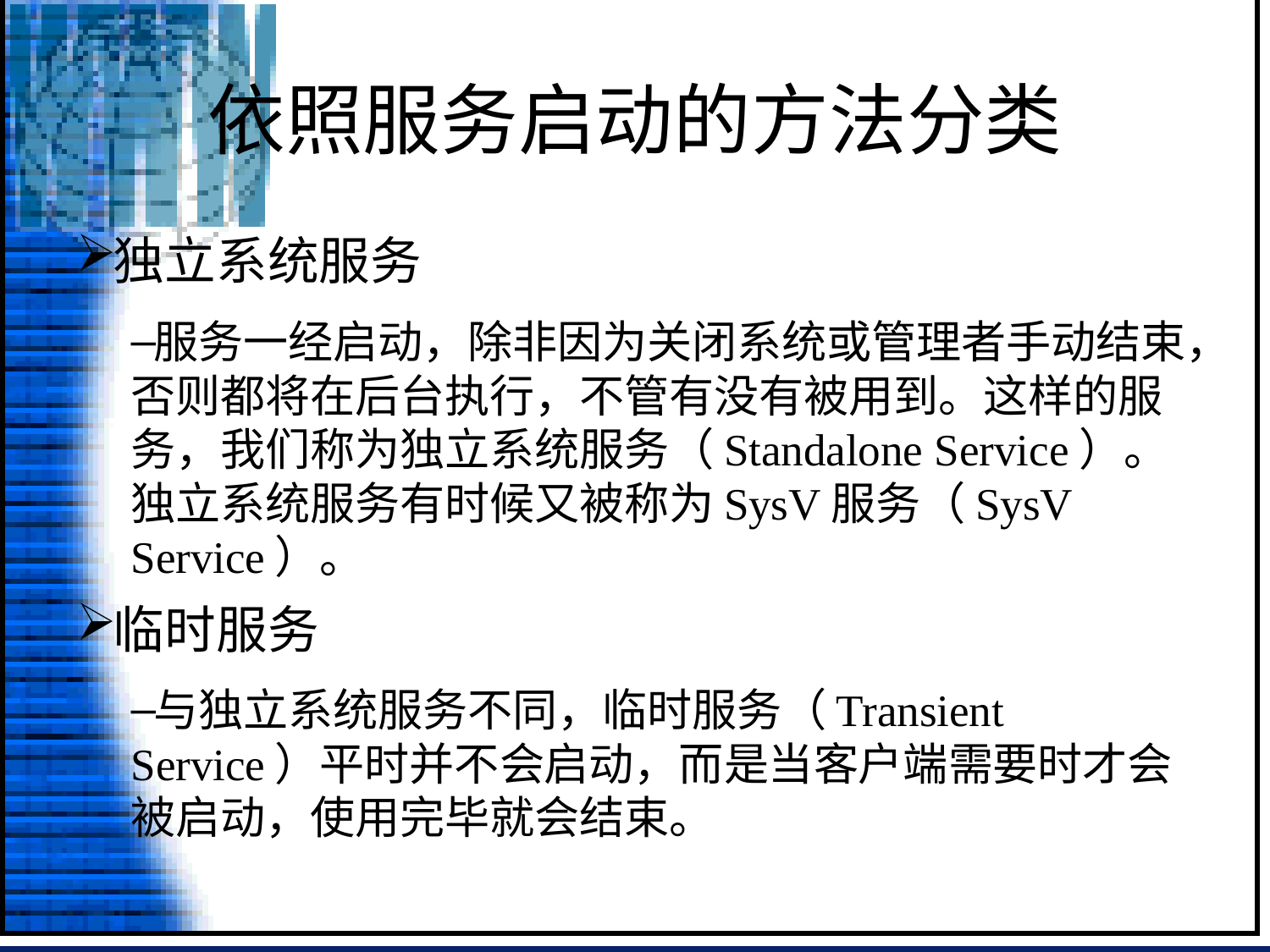

# 依照服务启动的方法分类
独立系统服务
服务一经启动，除非因为关闭系统或管理者手动结束，否则都将在后台执行，不管有没有被用到。这样的服务，我们称为独立系统服务（Standalone Service）。独立系统服务有时候又被称为SysV服务（SysV Service）。
临时服务
与独立系统服务不同，临时服务（Transient Service）平时并不会启动，而是当客户端需要时才会被启动，使用完毕就会结束。